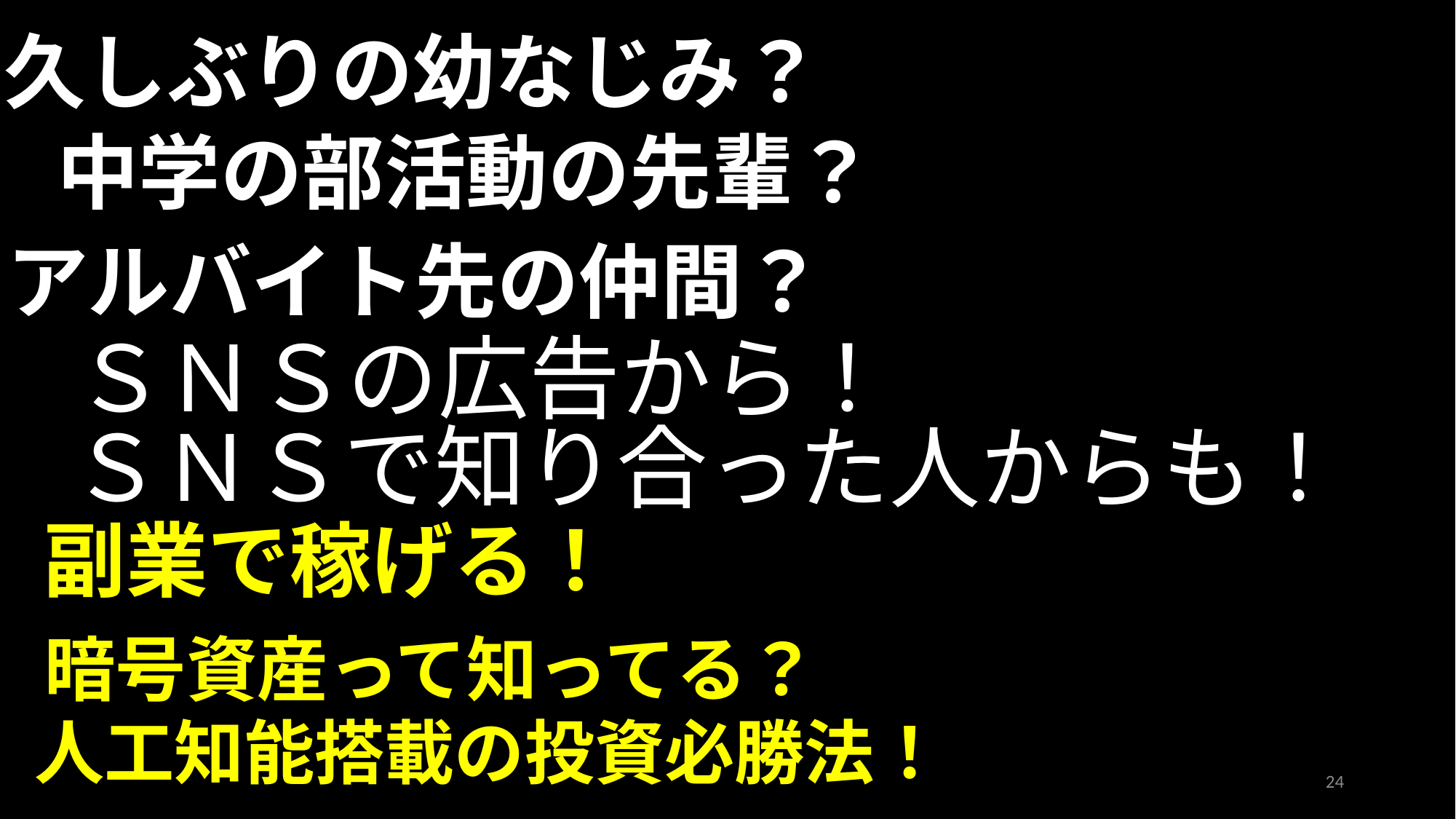

久しぶりの幼なじみ？
中学の部活動の先輩？
アルバイト先の仲間？
ＳＮＳの広告から！
ＳＮＳで知り合った人からも！
副業で稼げる！
暗号資産って知ってる？
人工知能搭載の投資必勝法！
24